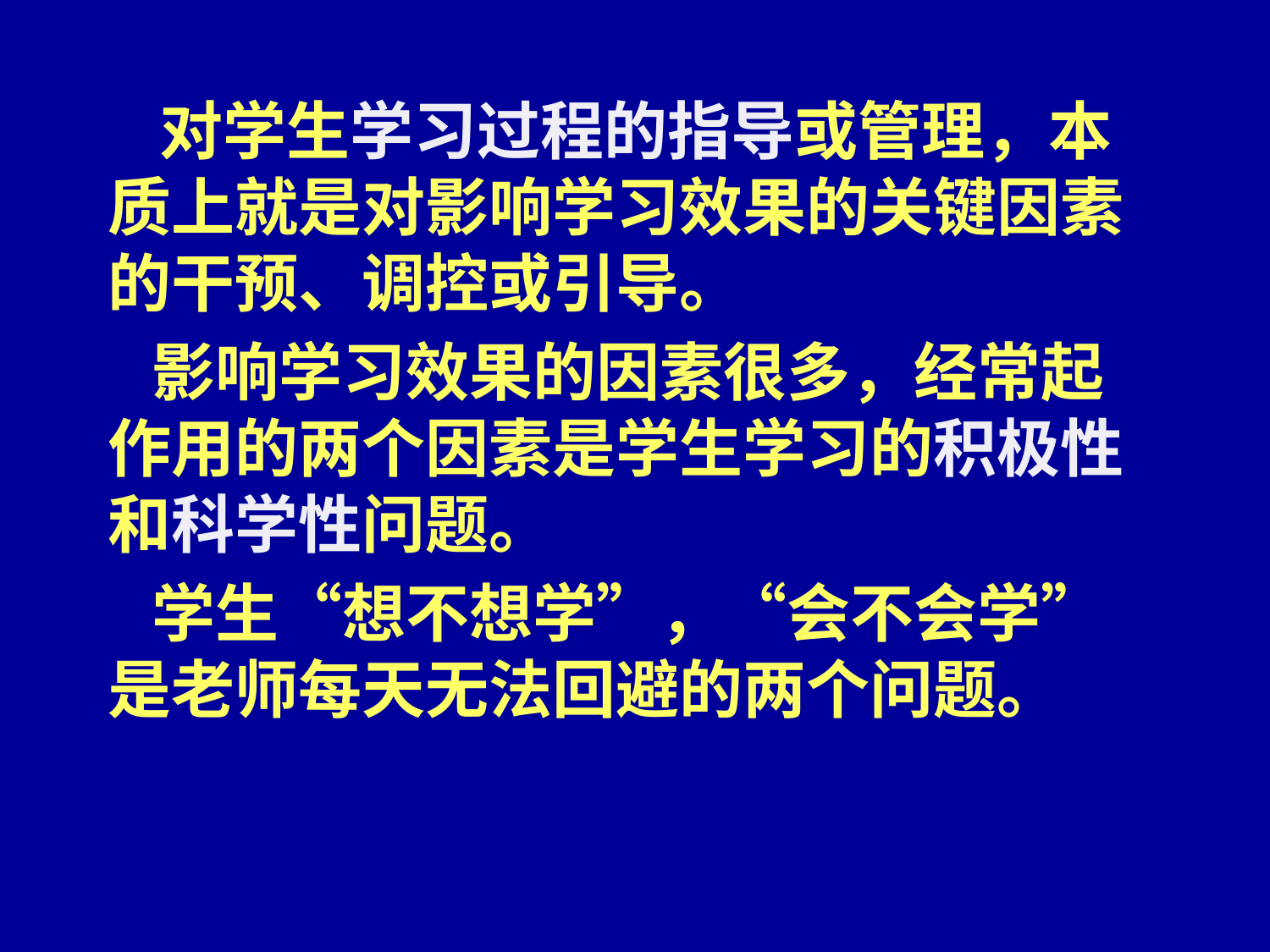

# 对学生学习过程的指导或管理，本质上就是对影响学习效果的关键因素的干预、调控或引导。
  影响学习效果的因素很多，经常起作用的两个因素是学生学习的积极性和科学性问题。
  学生“想不想学”，“会不会学”是老师每天无法回避的两个问题。